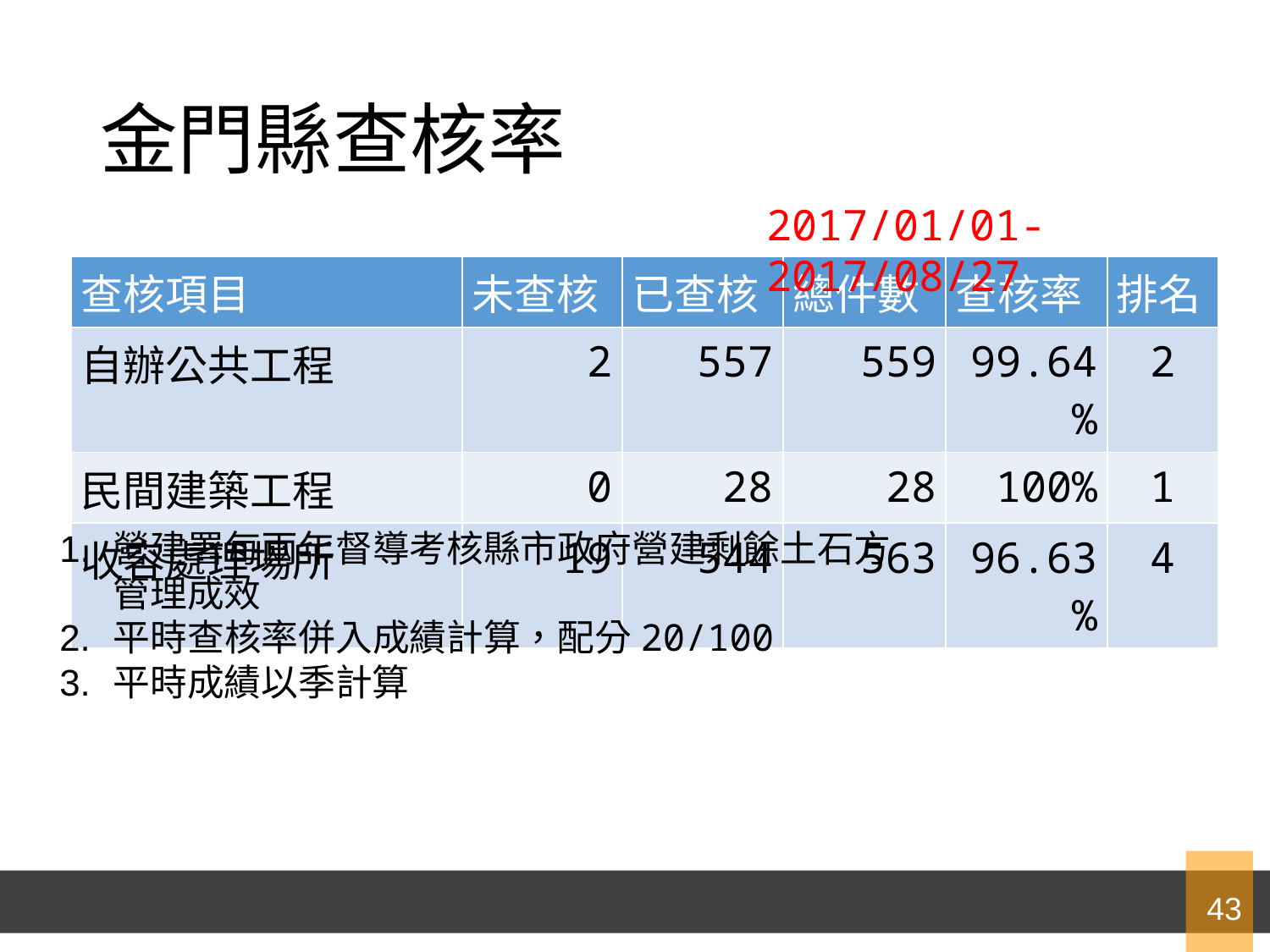

# 金門縣查核率
2017/01/01-2017/08/27
| 查核項目 | 未查核 | 已查核 | 總件數 | 查核率 | 排名 |
| --- | --- | --- | --- | --- | --- |
| 自辦公共工程 | 2 | 557 | 559 | 99.64% | 2 |
| 民間建築工程 | 0 | 28 | 28 | 100% | 1 |
| 收容處理場所 | 19 | 544 | 563 | 96.63% | 4 |
營建署每兩年督導考核縣市政府營建剩餘土石方管理成效
平時查核率併入成績計算，配分20/100
平時成績以季計算
43